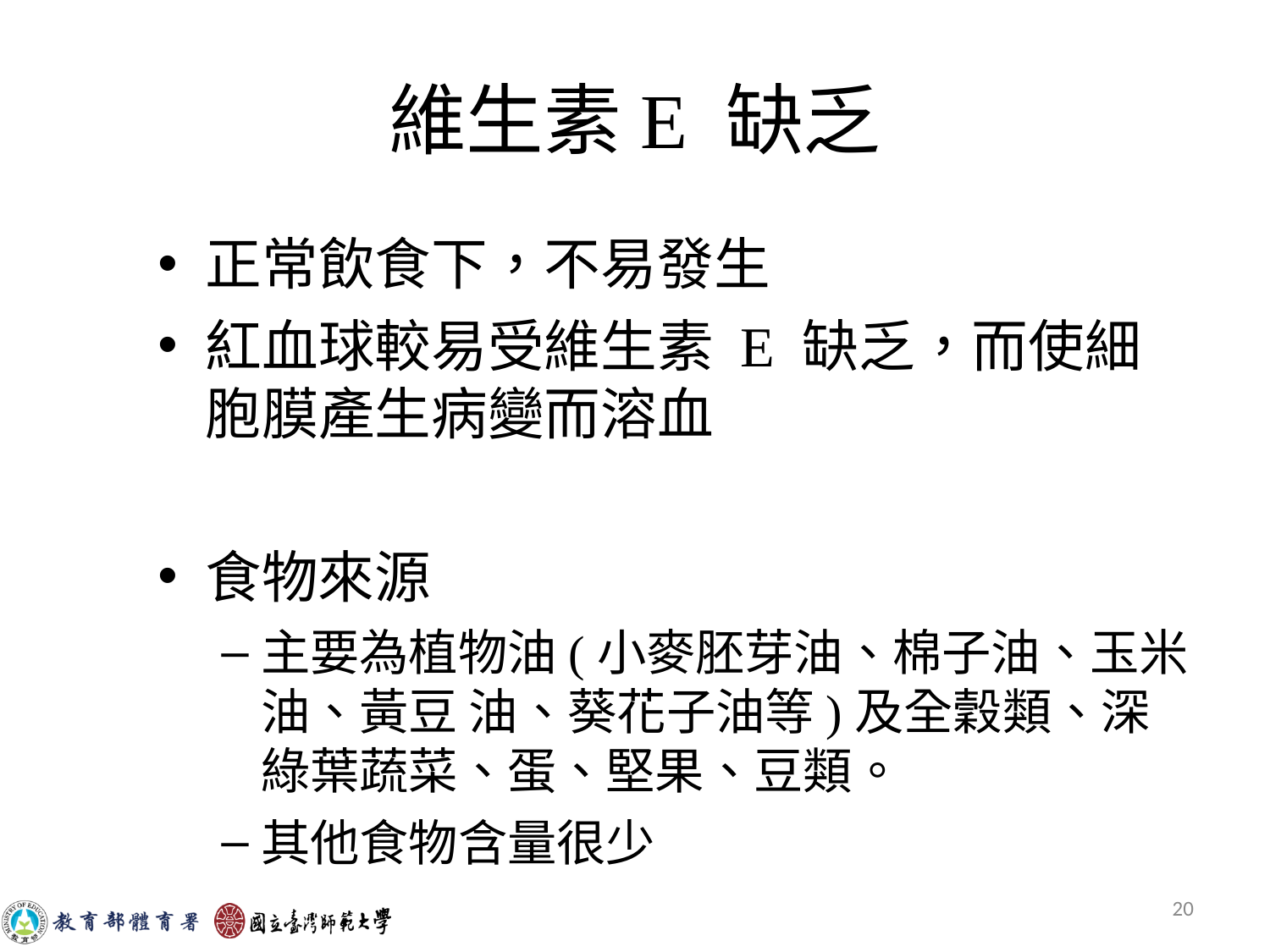

# 維生素E 缺乏
正常飲食下，不易發生
紅血球較易受維生素 E 缺乏，而使細胞膜產生病變而溶血

食物來源
主要為植物油(小麥胚芽油、棉子油、玉米油、黃豆 油、葵花子油等)及全穀類、深綠葉蔬菜、蛋、堅果、豆類。
其他食物含量很少
20